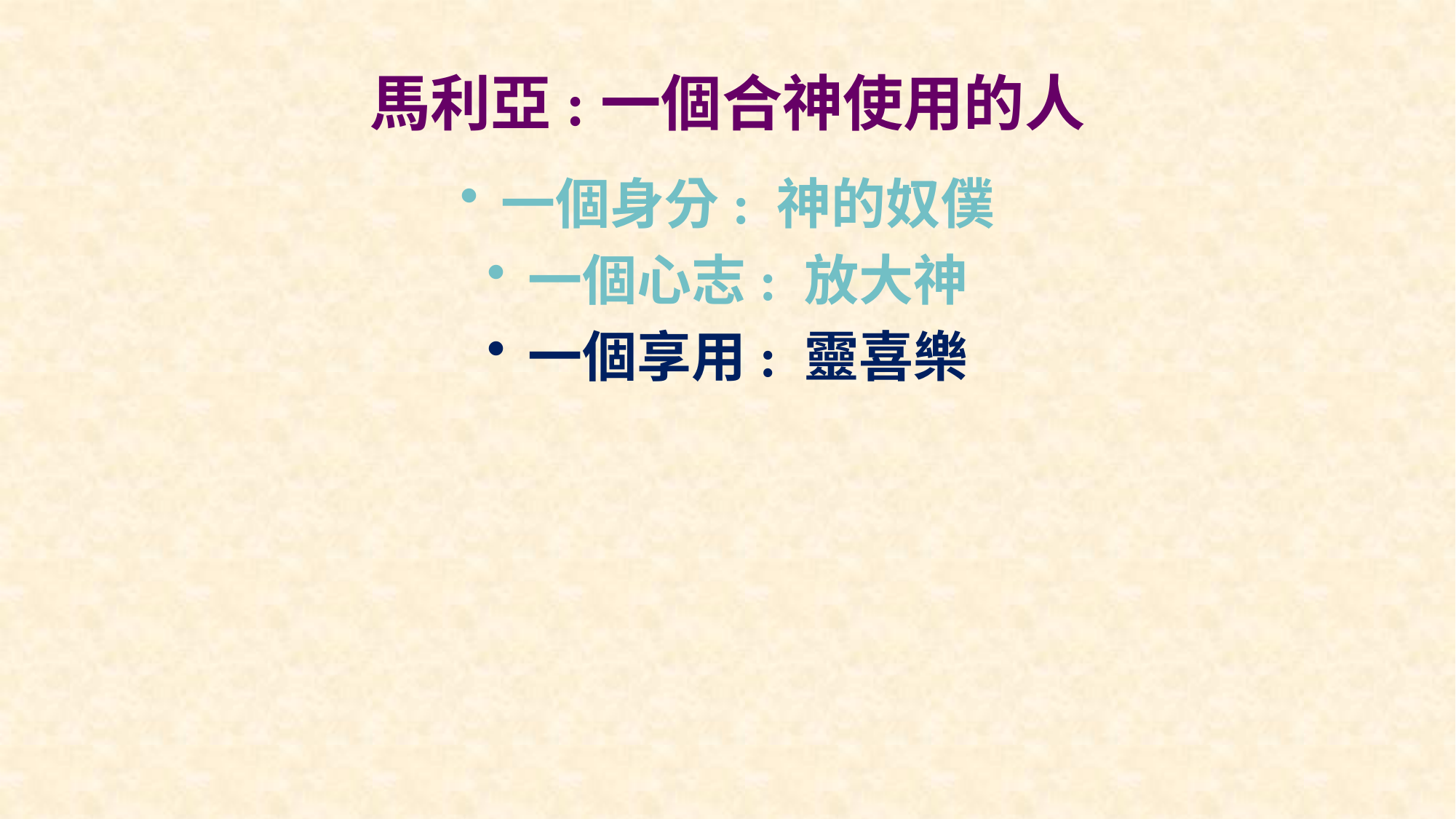

# 馬利亞:一個合神使用的人
一個身分: 神的奴僕
一個心志: 放大神
一個享用: 靈喜樂